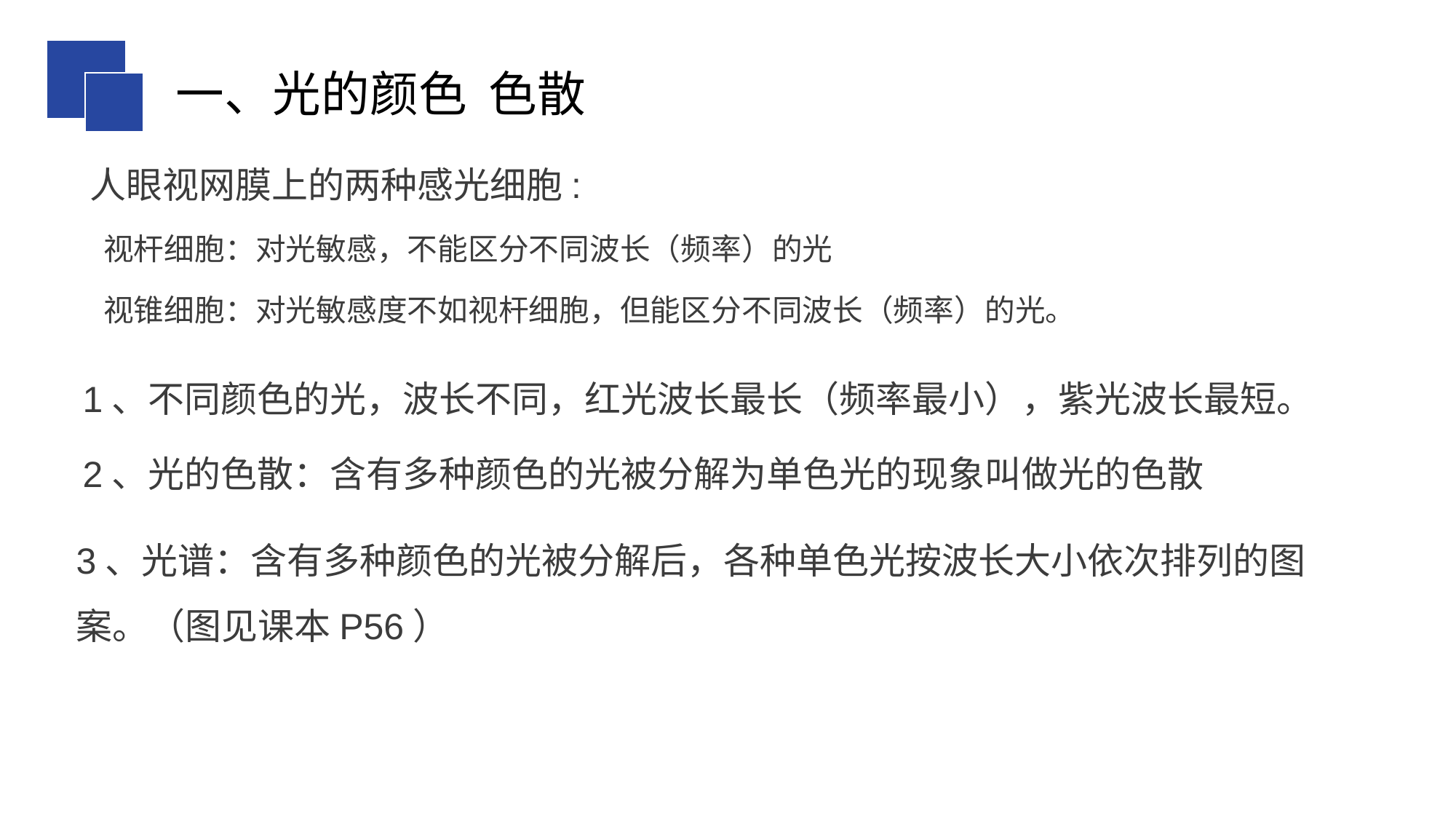

一、光的颜色  色散
人眼视网膜上的两种感光细胞:
 视杆细胞：对光敏感，不能区分不同波长（频率）的光
 视锥细胞：对光敏感度不如视杆细胞，但能区分不同波长（频率）的光。
1、不同颜色的光，波长不同，红光波长最长（频率最小），紫光波长最短。
2、光的色散：含有多种颜色的光被分解为单色光的现象叫做光的色散
3、光谱：含有多种颜色的光被分解后，各种单色光按波长大小依次排列的图案。（图见课本P56）